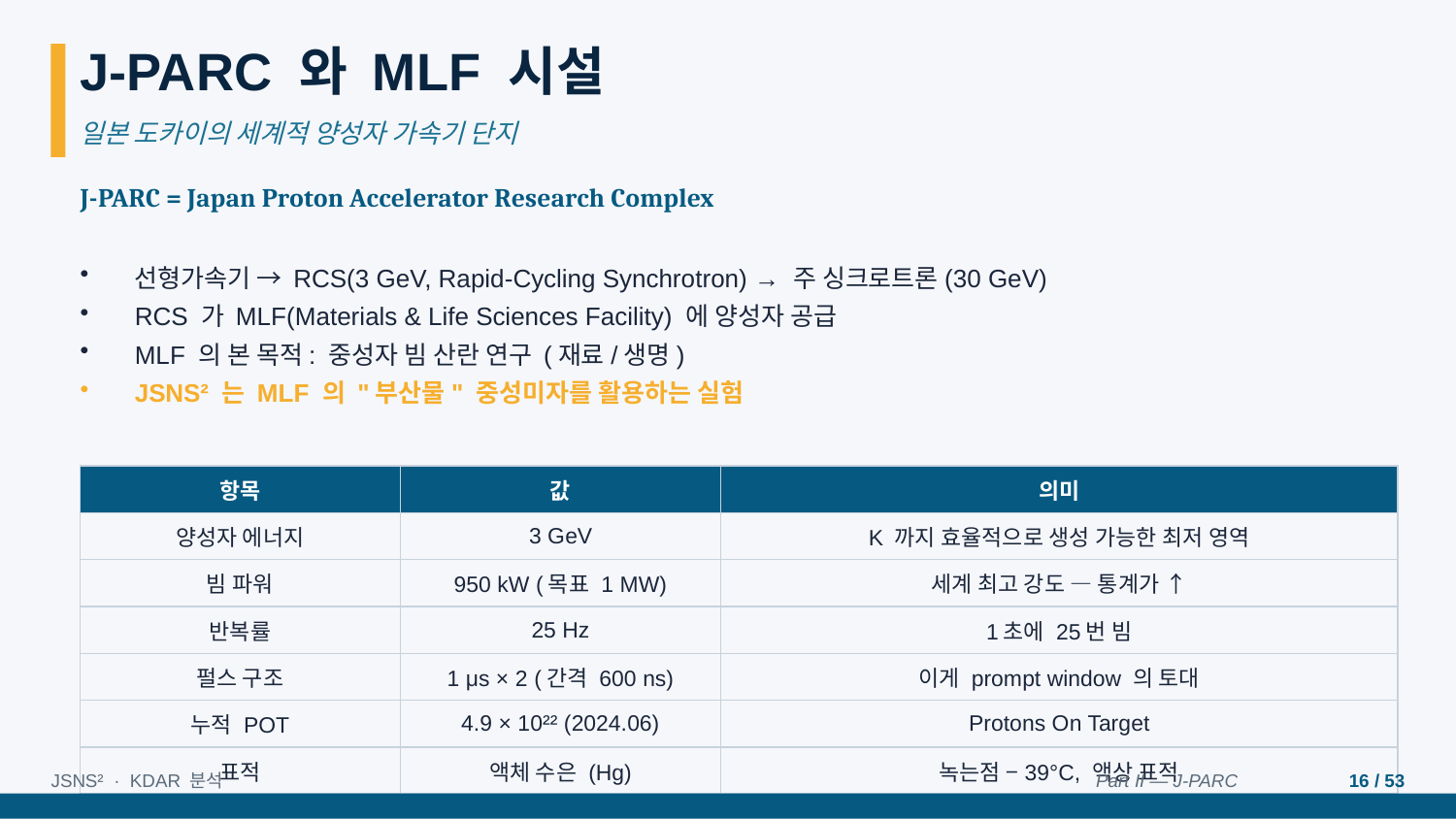

J-PARC 와 MLF 시설

일본 도카이의 세계적 양성자 가속기 단지
J-PARC = Japan Proton Accelerator Research Complex
선형가속기 → RCS(3 GeV, Rapid-Cycling Synchrotron) → 주 싱크로트론(30 GeV)
RCS 가 MLF(Materials & Life Sciences Facility) 에 양성자 공급
MLF 의 본 목적: 중성자 빔 산란 연구 (재료/생명)
JSNS² 는 MLF 의 "부산물" 중성미자를 활용하는 실험
| 항목 | 값 | 의미 |
| --- | --- | --- |
| 양성자 에너지 | 3 GeV | K 까지 효율적으로 생성 가능한 최저 영역 |
| 빔 파워 | 950 kW (목표 1 MW) | 세계 최고 강도 — 통계가 ↑ |
| 반복률 | 25 Hz | 1초에 25번 빔 |
| 펄스 구조 | 1 μs × 2 (간격 600 ns) | 이게 prompt window 의 토대 |
| 누적 POT | 4.9 × 10²² (2024.06) | Protons On Target |
| 표적 | 액체 수은 (Hg) | 녹는점 −39°C, 액상 표적 |
JSNS²  ·  KDAR 분석
Part II — J-PARC
16 / 53